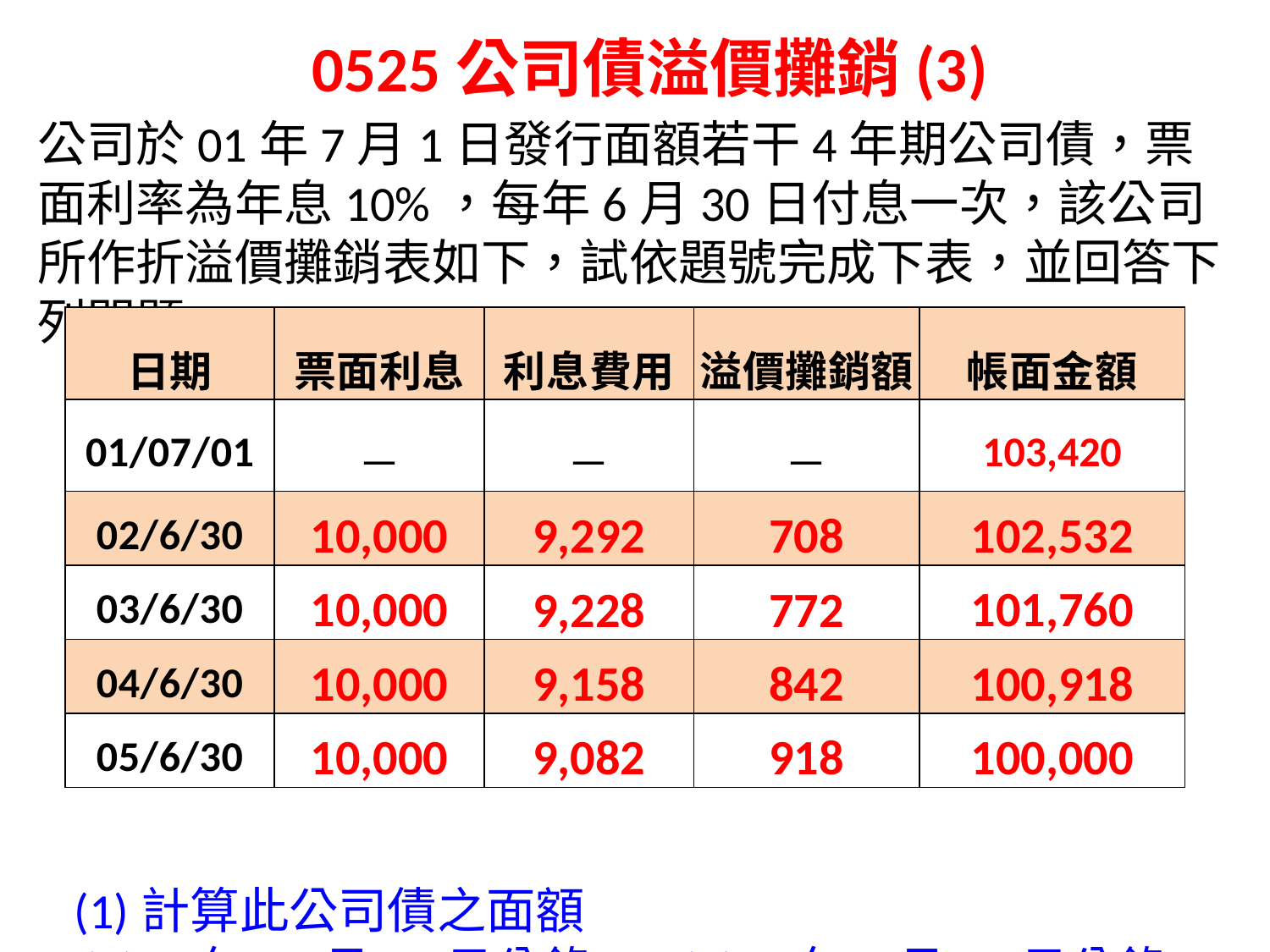

# 0525公司債溢價攤銷(3)
公司於01年7月1日發行面額若干4年期公司債，票面利率為年息10%，每年6月30日付息一次，該公司所作折溢價攤銷表如下，試依題號完成下表，並回答下列問題

(1)計算此公司債之面額
   (2)01年12月31日分錄       (3)02年6月30日分錄

| 日期 | 票面利息 | 利息費用 | 溢價攤銷額 | 帳面金額 |
| --- | --- | --- | --- | --- |
| 01/07/01 | － | － | － | 103,420 |
| 02/6/30 | 10,000 | 9,292 | 708 | 102,532 |
| 03/6/30 | 10,000 | 9,228 | 772 | 101,760 |
| 04/6/30 | 10,000 | 9,158 | 842 | 100,918 |
| 05/6/30 | 10,000 | 9,082 | 918 | 100,000 |